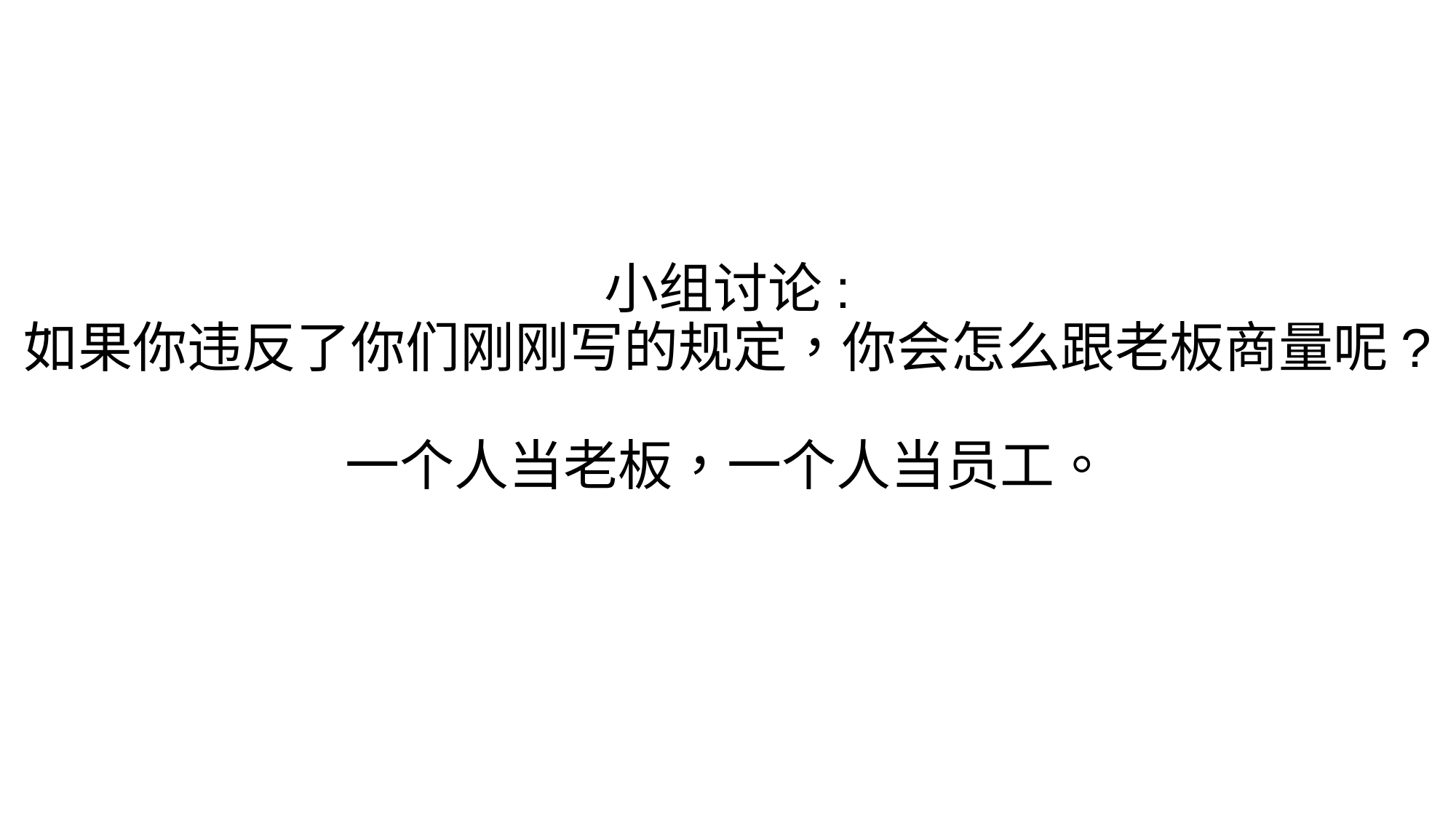

小组讨论:
如果你违反了你们刚刚写的规定，你会怎么跟老板商量呢?

一个人当老板，一个人当员工。